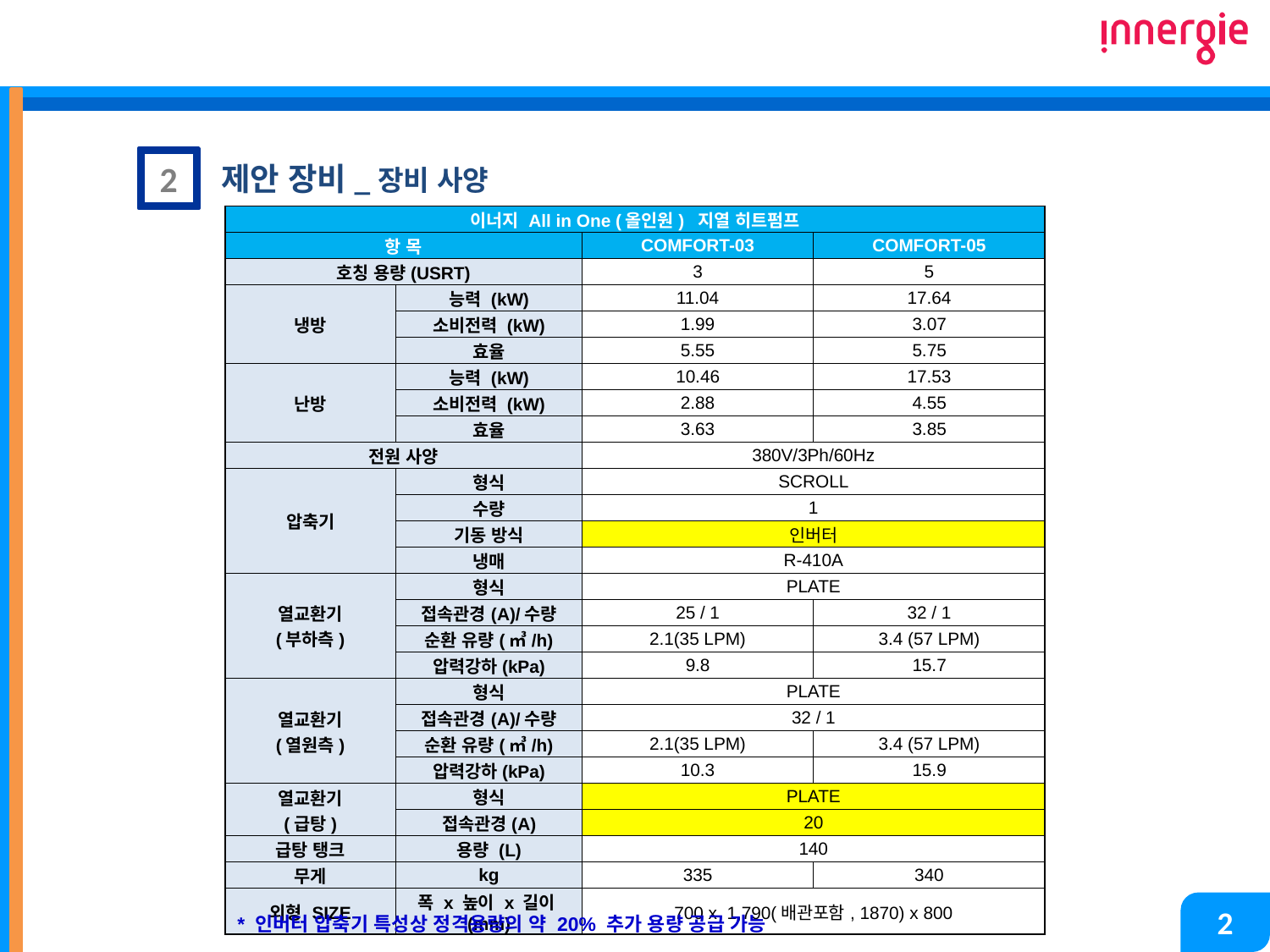

2
제안 장비_장비 사양
| 이너지 All in One (올인원) 지열 히트펌프 |  |  |  |
| --- | --- | --- | --- |
| 항 목 |  | COMFORT-03 | COMFORT-05 |
| 호칭 용량(USRT) |  | 3 | 5 |
| 냉방 | 능력 (kW) | 11.04 | 17.64 |
|  | 소비전력 (kW) | 1.99 | 3.07 |
|  | 효율 | 5.55 | 5.75 |
| 난방 | 능력 (kW) | 10.46 | 17.53 |
|  | 소비전력 (kW) | 2.88 | 4.55 |
|  | 효율 | 3.63 | 3.85 |
| 전원 사양 |  | 380V/3Ph/60Hz |  |
| 압축기 | 형식 | SCROLL |  |
|  | 수량 | 1 |  |
|  | 기동 방식 | 인버터 |  |
|  | 냉매 | R-410A |  |
| 열교환기 (부하측) | 형식 | PLATE |  |
|  | 접속관경(A)/수량 | 25 / 1 | 32 / 1 |
|  | 순환 유량(㎥/h) | 2.1(35 LPM) | 3.4 (57 LPM) |
|  | 압력강하(kPa) | 9.8 | 15.7 |
| 열교환기 (열원측) | 형식 | PLATE |  |
|  | 접속관경(A)/수량 | 32 / 1 |  |
|  | 순환 유량(㎥/h) | 2.1(35 LPM) | 3.4 (57 LPM) |
|  | 압력강하(kPa) | 10.3 | 15.9 |
| 열교환기 (급탕) | 형식 | PLATE |  |
|  | 접속관경(A) | 20 |  |
| 급탕 탱크 | 용량 (L) | 140 |  |
| 무게 | kg | 335 | 340 |
| 외형 SIZE | 폭 x 높이 x 길이(mm) | 700 x 1,790(배관포함, 1870) x 800 |  |

2
* 인버터 압축기 특성상 정격용량의 약 20% 추가 용량 공급 가능